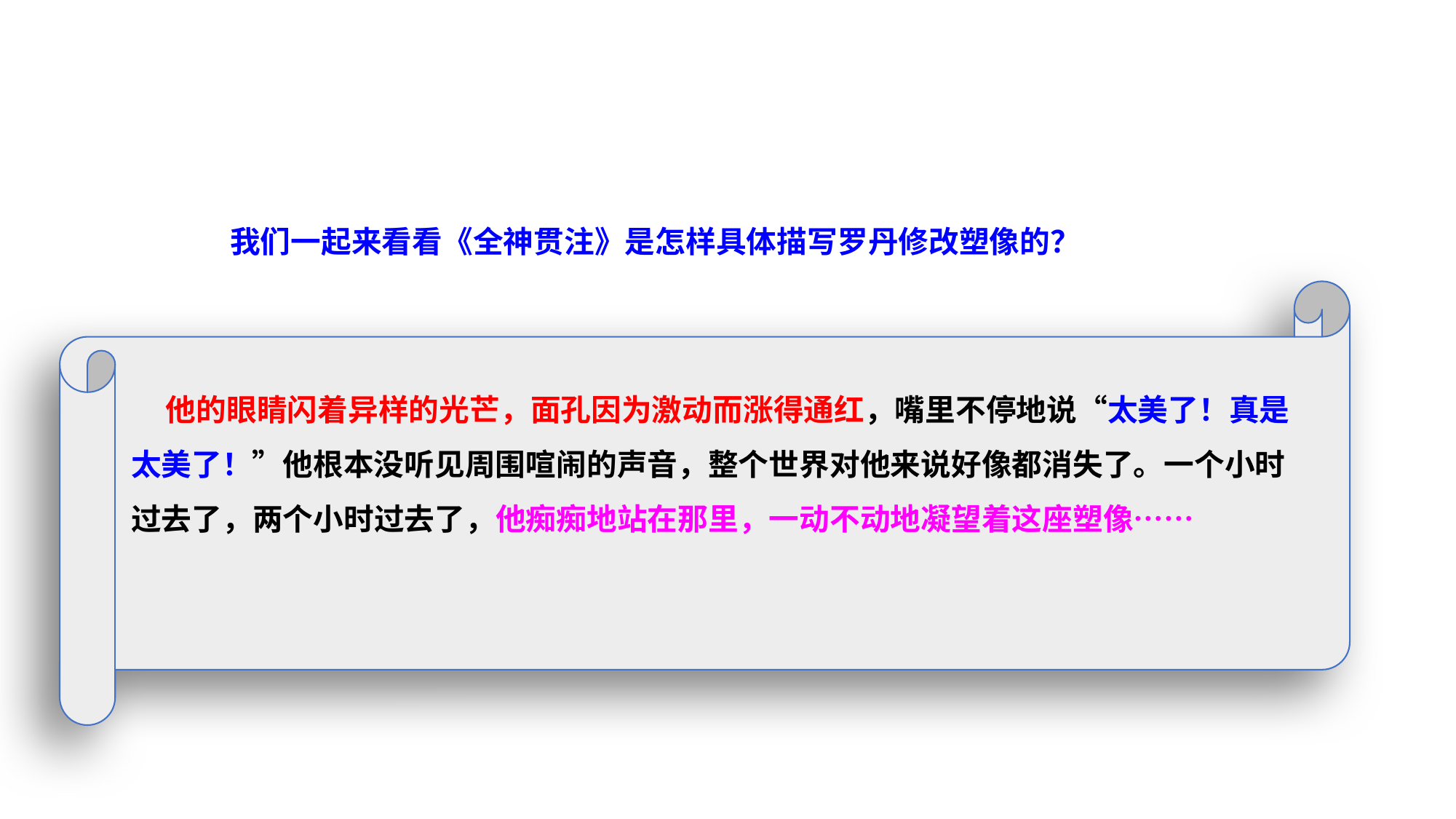

我们一起来看看《全神贯注》是怎样具体描写罗丹修改塑像的？

    他的眼睛闪着异样的光芒，面孔因为激动而涨得通红，嘴里不停地说“太美了！真是太美了！”他根本没听见周围喧闹的声音，整个世界对他来说好像都消失了。一个小时过去了，两个小时过去了，他痴痴地站在那里，一动不动地凝望着这座塑像……